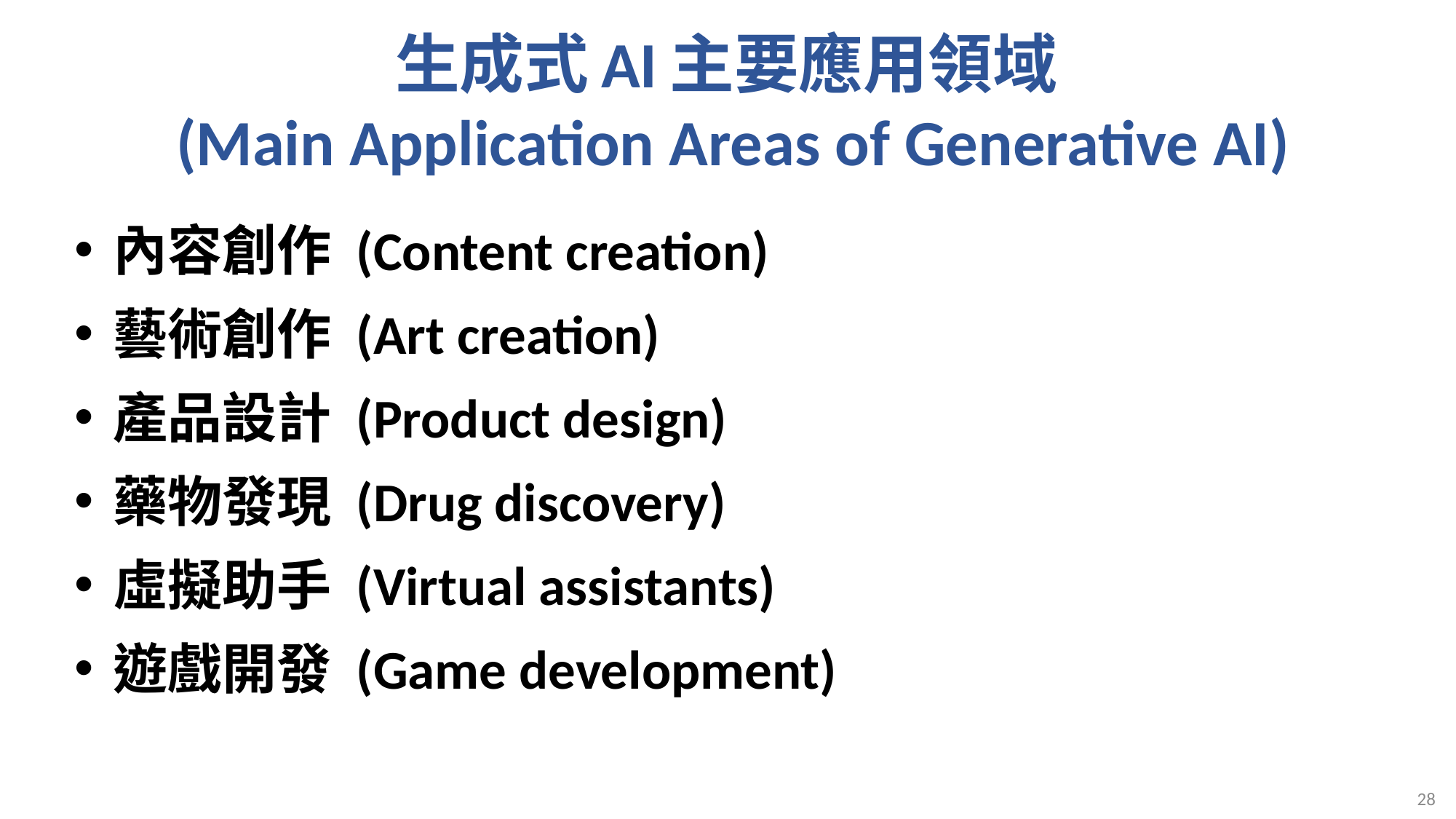

# 生成式AI主要應用領域 (Main Application Areas of Generative AI)
內容創作 (Content creation)
藝術創作 (Art creation)
產品設計 (Product design)
藥物發現 (Drug discovery)
虛擬助手 (Virtual assistants)
遊戲開發 (Game development)
28